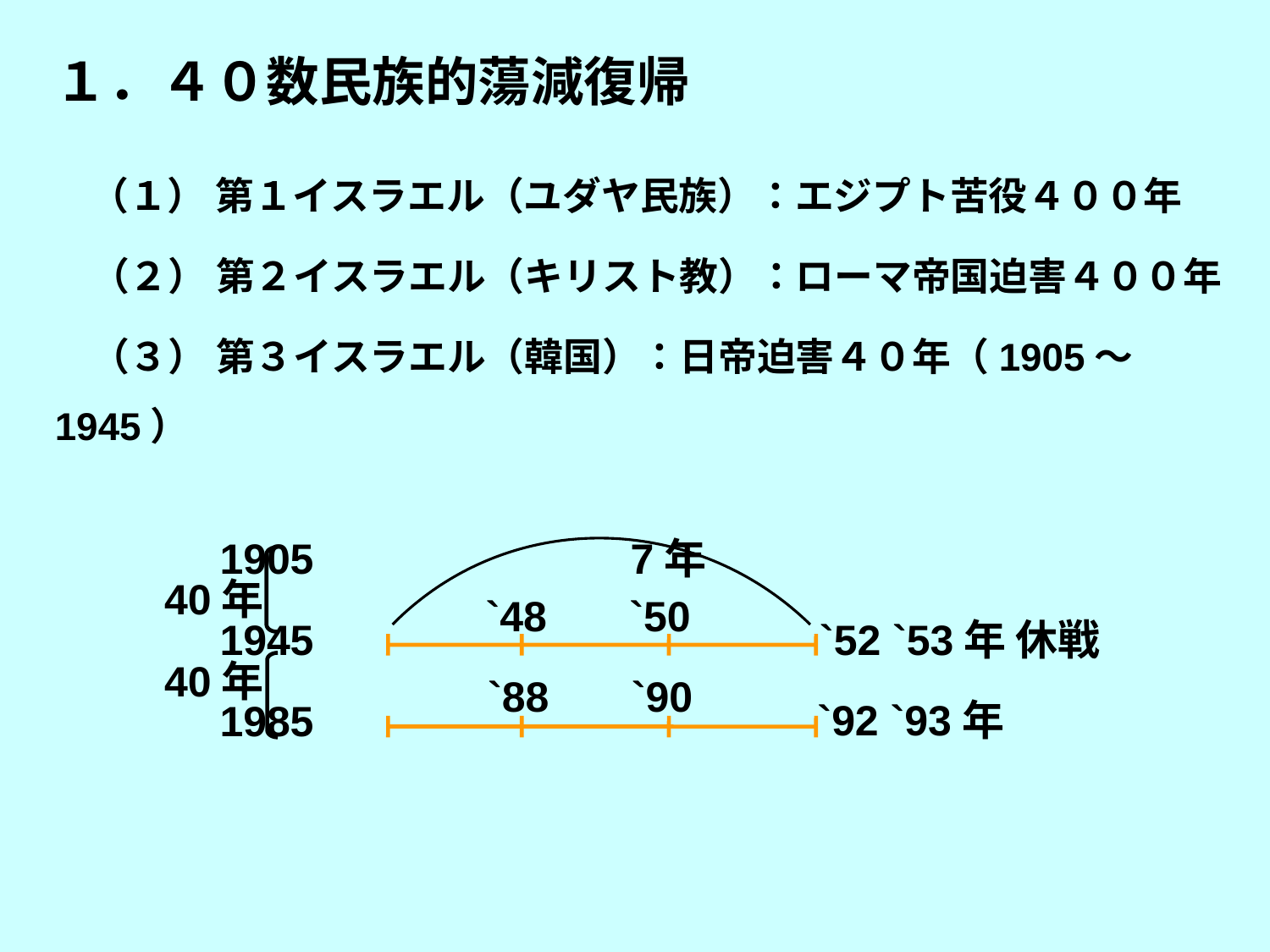

１．４０数民族的蕩減復帰

   （１） 第１イスラエル（ユダヤ民族）：エジプト苦役４００年
   （２） 第２イスラエル（キリスト教）：ローマ帝国迫害４００年
   （３） 第３イスラエル（韓国）：日帝迫害４０年（1905～1945）

1905　　　　　　　7年

1945

1985

40年
`48       `50
`52 `53年 休戦

40年

`88       `90
`92 `93年